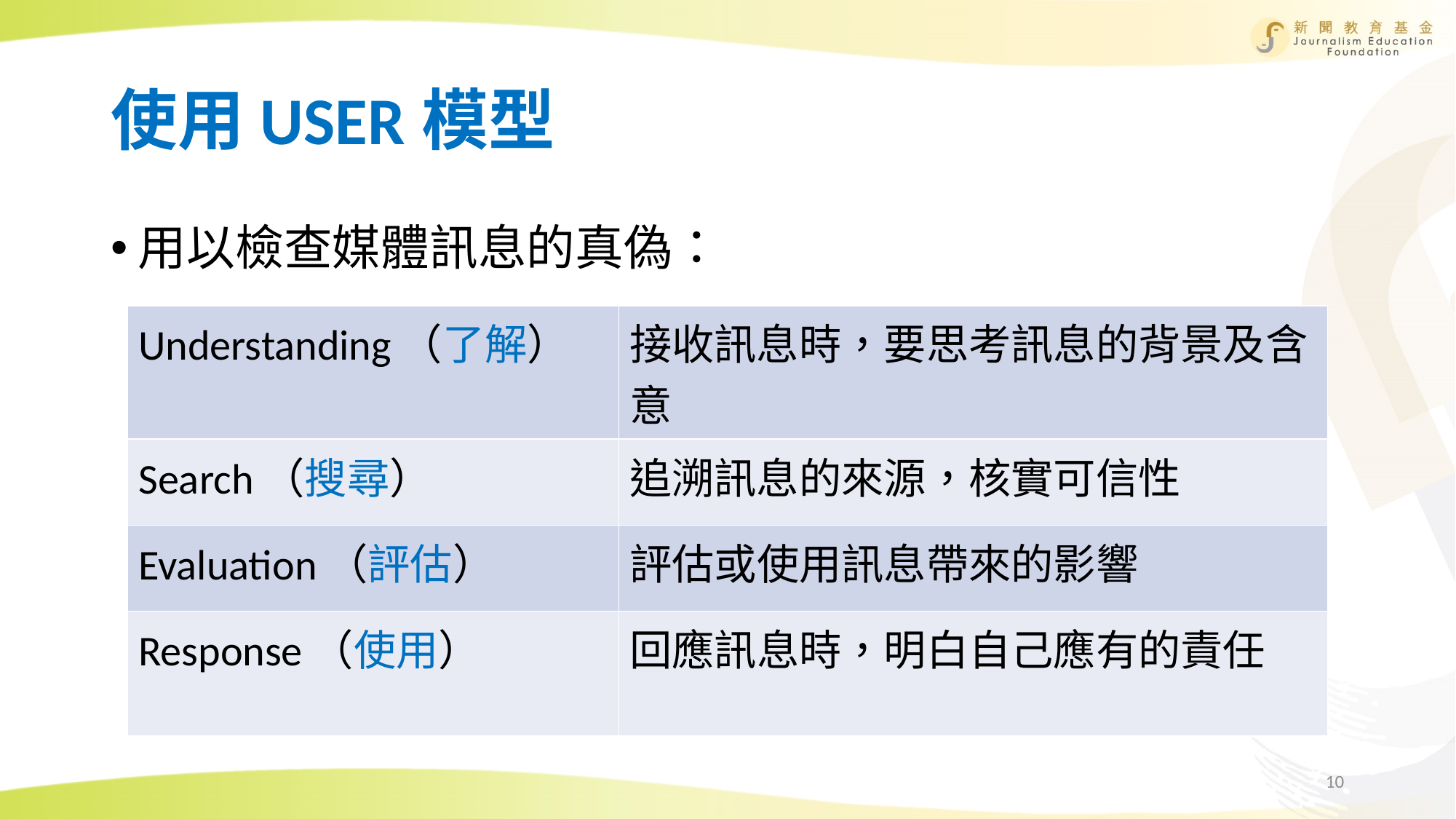

# 使用USER模型
用以檢查媒體訊息的真偽：
| Understanding（了解） | 接收訊息時，要思考訊息的背景及含意 |
| --- | --- |
| Search（搜尋） | 追溯訊息的來源，核實可信性 |
| Evaluation（評估） | 評估或使用訊息帶來的影響 |
| Response（使用） | 回應訊息時，明白自己應有的責任 |
10